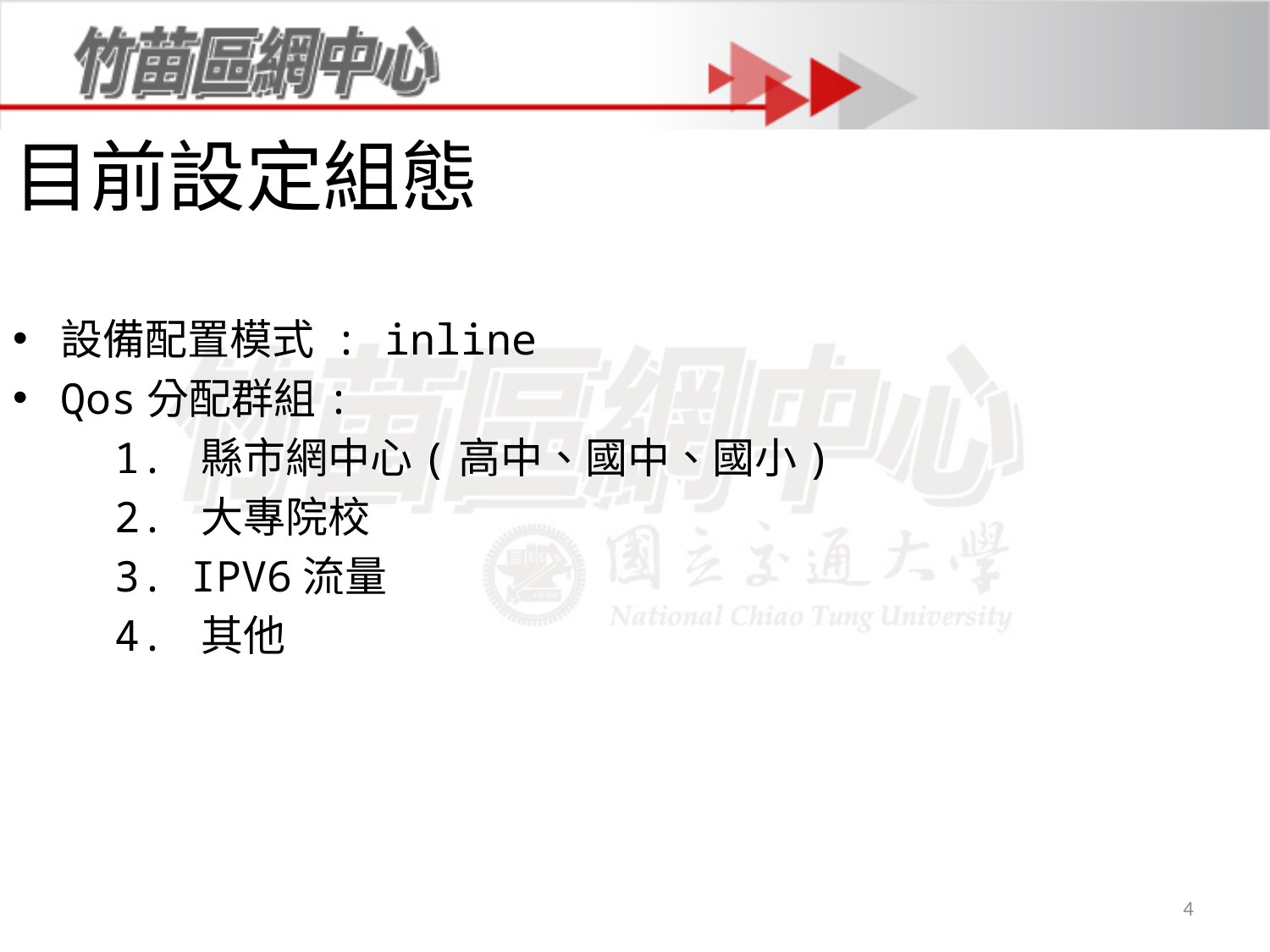

# 目前設定組態
設備配置模式 : inline
Qos分配群組:
    1. 縣市網中心(高中、國中、國小)
    2. 大專院校
    3. IPV6流量
    4. 其他

4